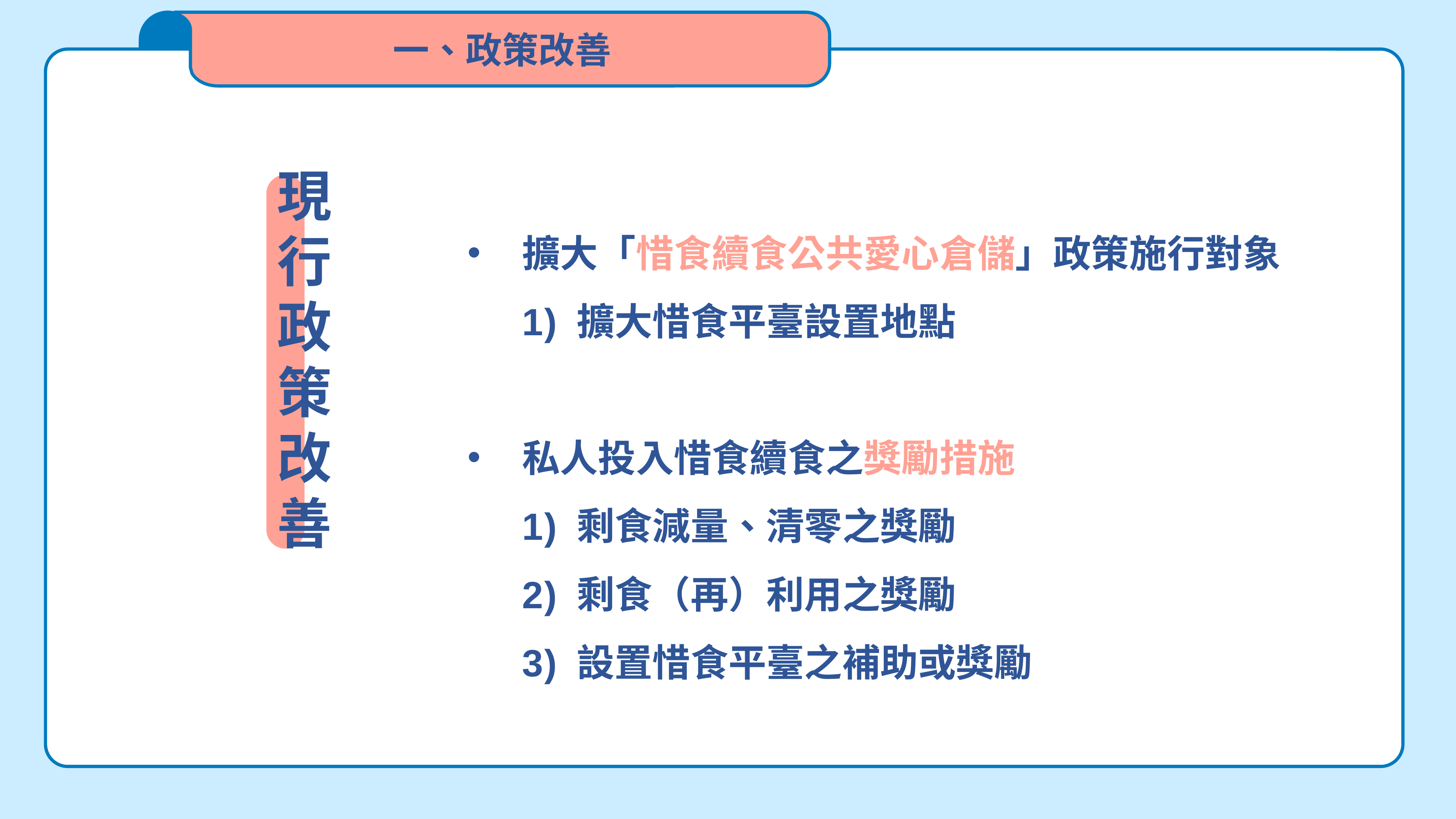

一、政策改善

現
行
政
策
改
善
擴大「惜食續食公共愛心倉儲」政策施行對象
擴大惜食平臺設置地點

私人投入惜食續食之獎勵措施
剩食減量、清零之獎勵
剩食（再）利用之獎勵
設置惜食平臺之補助或獎勵